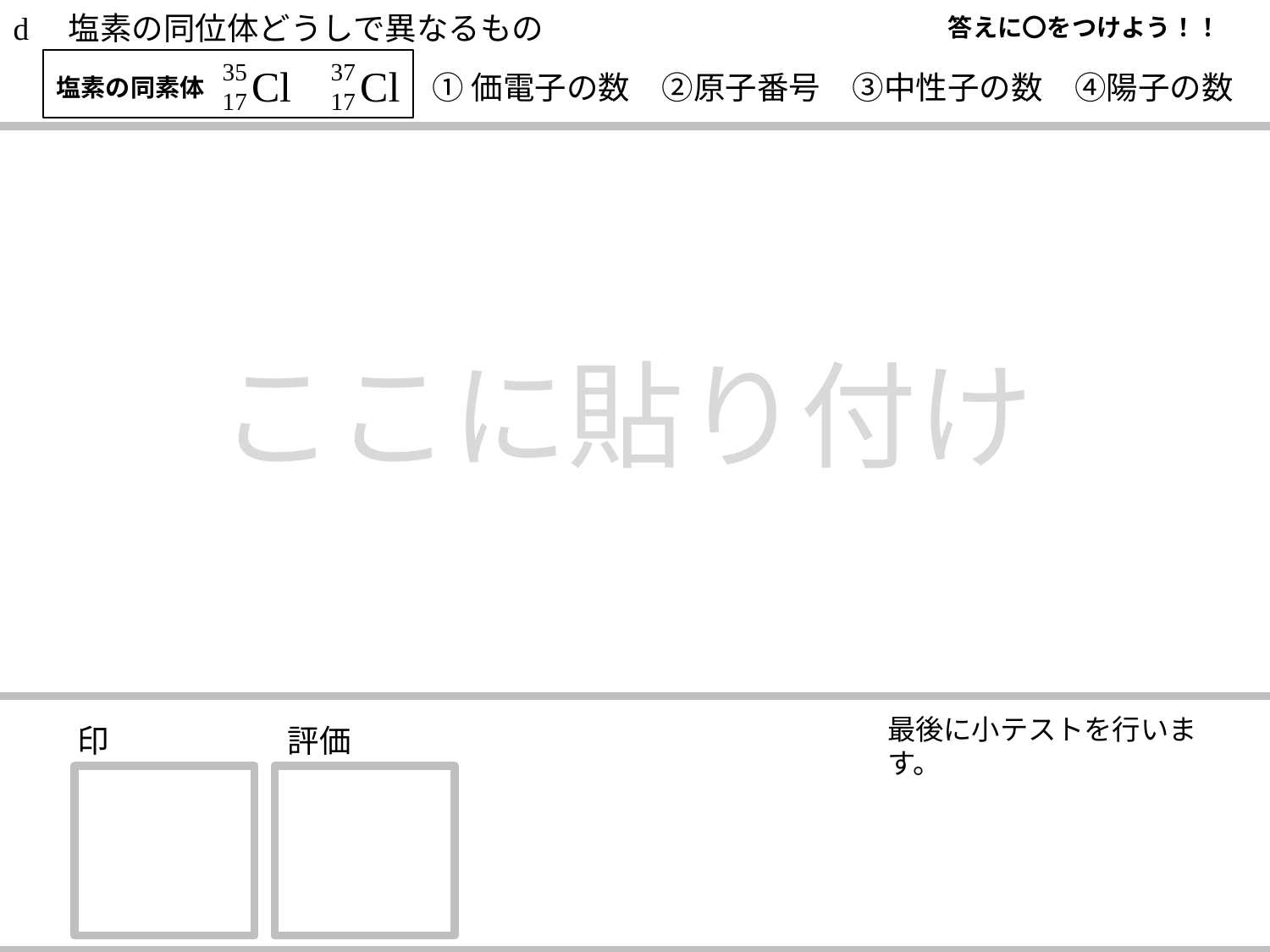

d　塩素の同位体どうしで異なるもの
答えに〇をつけよう！！

35
17
37
17
Cl
Cl
①価電子の数　②原子番号　③中性子の数　④陽子の数
塩素の同素体
ここに貼り付け
最後に小テストを行います。
印
評価